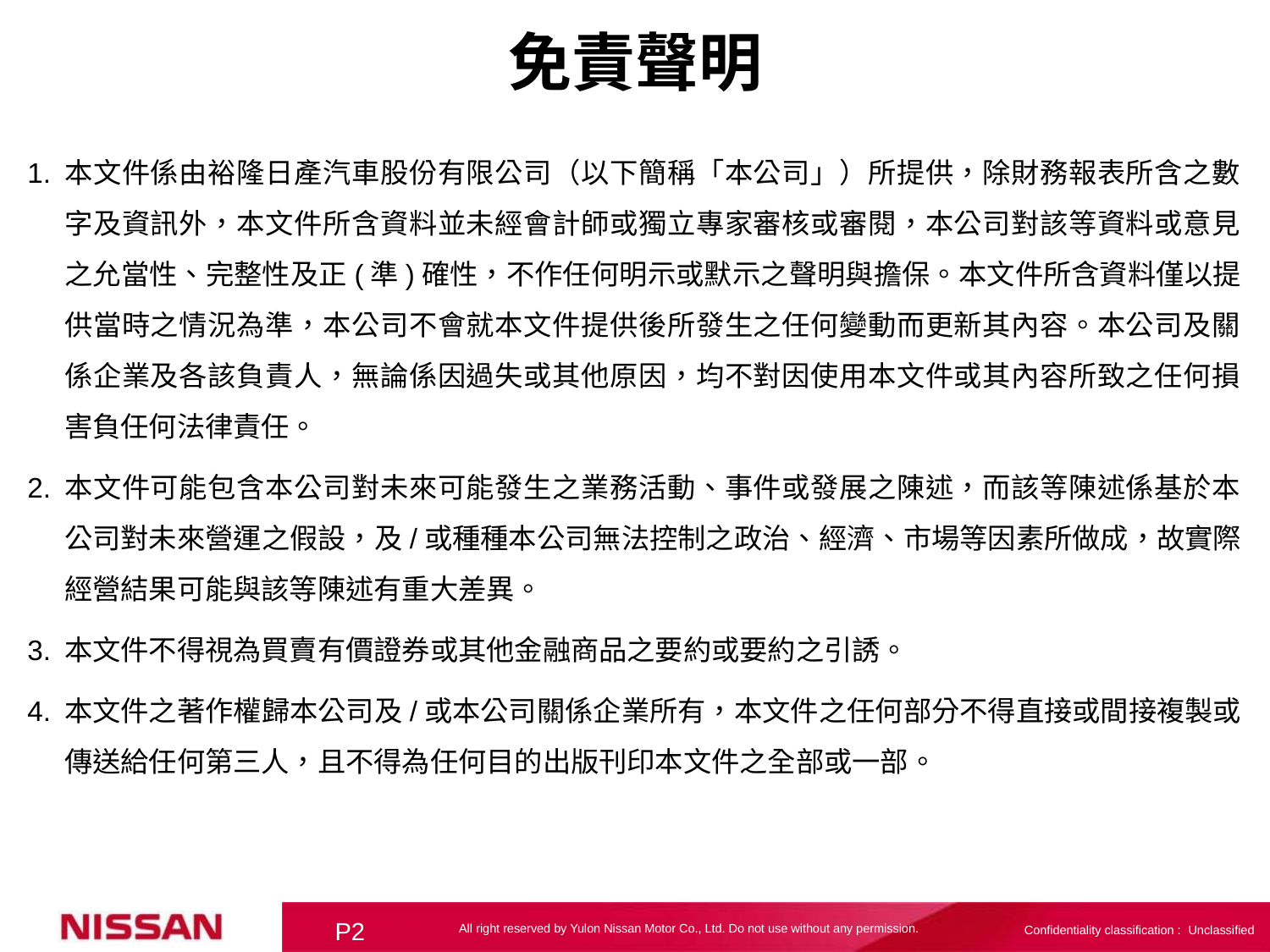

免責聲明
本文件係由裕隆日產汽車股份有限公司（以下簡稱「本公司」）所提供，除財務報表所含之數字及資訊外，本文件所含資料並未經會計師或獨立專家審核或審閱，本公司對該等資料或意見之允當性、完整性及正(準)確性，不作任何明示或默示之聲明與擔保。本文件所含資料僅以提供當時之情況為準，本公司不會就本文件提供後所發生之任何變動而更新其內容。本公司及關係企業及各該負責人，無論係因過失或其他原因，均不對因使用本文件或其內容所致之任何損害負任何法律責任。
本文件可能包含本公司對未來可能發生之業務活動、事件或發展之陳述，而該等陳述係基於本公司對未來營運之假設，及/或種種本公司無法控制之政治、經濟、市場等因素所做成，故實際經營結果可能與該等陳述有重大差異。
本文件不得視為買賣有價證券或其他金融商品之要約或要約之引誘。
本文件之著作權歸本公司及/或本公司關係企業所有，本文件之任何部分不得直接或間接複製或傳送給任何第三人，且不得為任何目的出版刊印本文件之全部或一部。